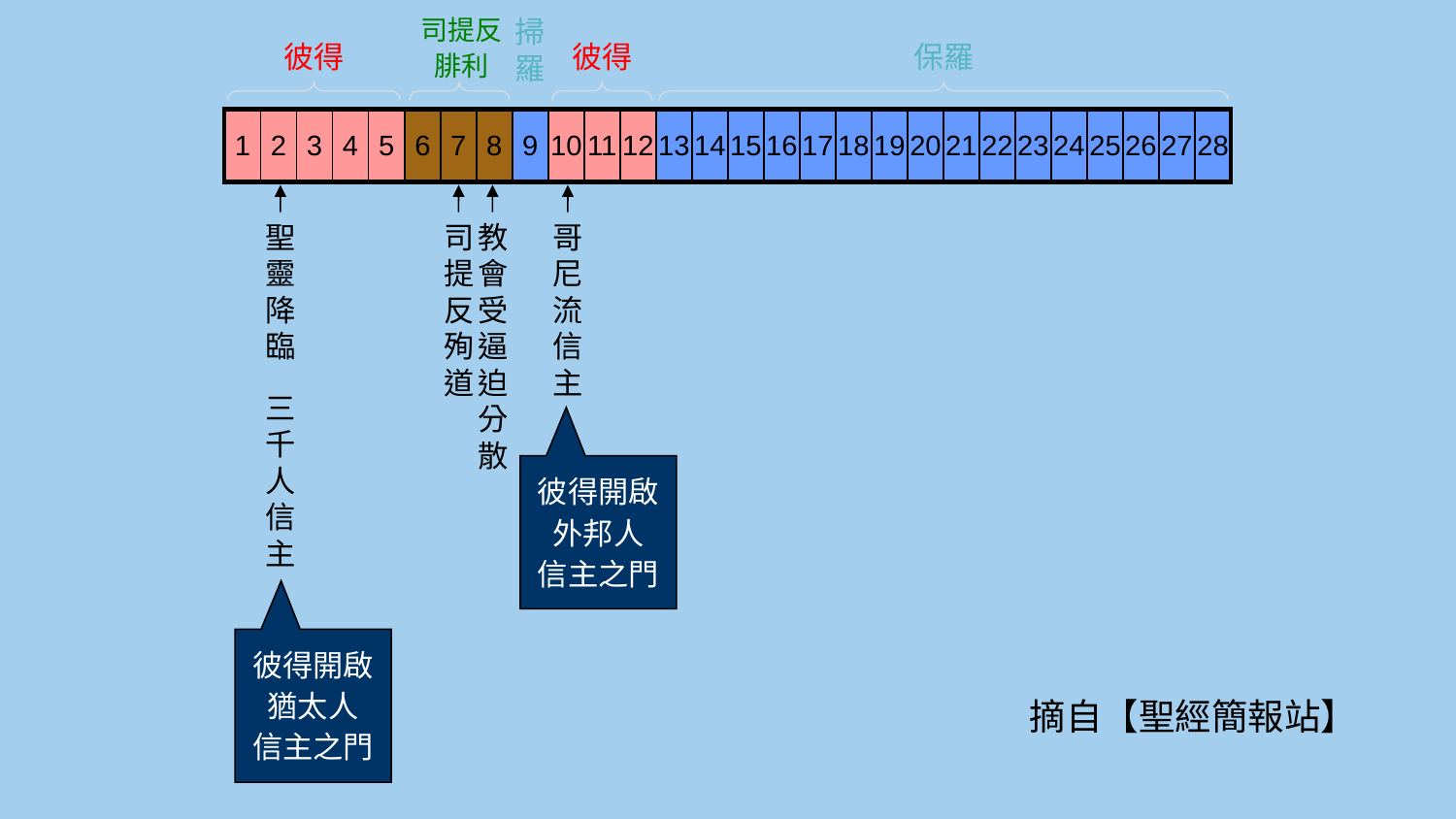

司提反
腓利

掃
羅
彼得
彼得
保羅

| 1 | 2 | 3 | 4 | 5 | 6 | 7 | 8 | 9 | 10 | 11 | 12 | 13 | 14 | 15 | 16 | 17 | 18 | 19 | 20 | 21 | 22 | 23 | 24 | 25 | 26 | 27 | 28 |
| --- | --- | --- | --- | --- | --- | --- | --- | --- | --- | --- | --- | --- | --- | --- | --- | --- | --- | --- | --- | --- | --- | --- | --- | --- | --- | --- | --- |

教
會
受
逼
迫
分
散
聖
靈
降
臨

三
千
人
信
主
司
提
反
殉
道
哥
尼
流
信
主
彼得開啟
外邦人
信主之門
彼得開啟
猶太人
信主之門
摘自【聖經簡報站】